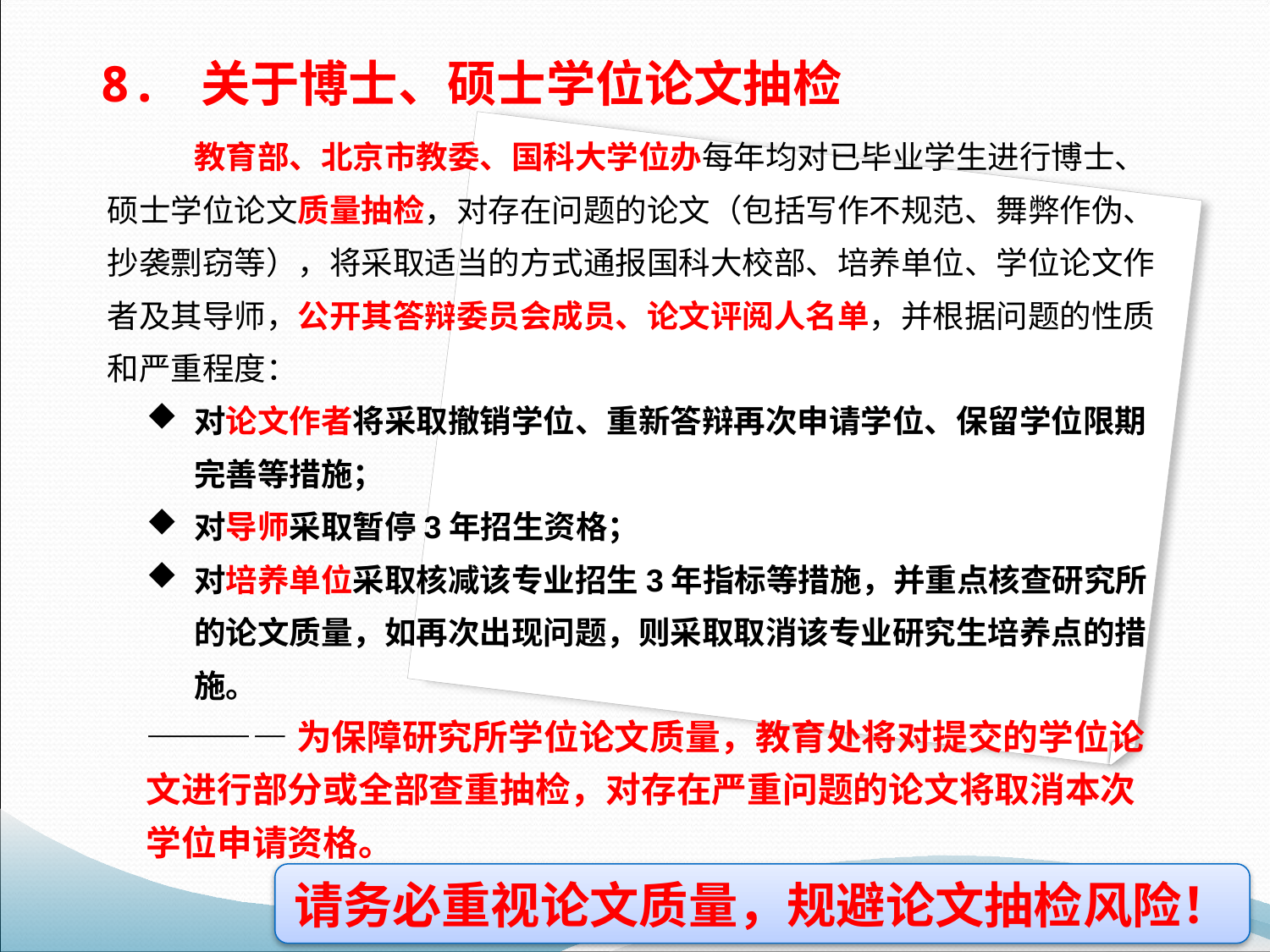

8. 关于博士、硕士学位论文抽检
教育部、北京市教委、国科大学位办每年均对已毕业学生进行博士、硕士学位论文质量抽检，对存在问题的论文（包括写作不规范、舞弊作伪、抄袭剽窃等），将采取适当的方式通报国科大校部、培养单位、学位论文作者及其导师，公开其答辩委员会成员、论文评阅人名单，并根据问题的性质和严重程度：
对论文作者将采取撤销学位、重新答辩再次申请学位、保留学位限期完善等措施；
对导师采取暂停3年招生资格；
对培养单位采取核减该专业招生3年指标等措施，并重点核查研究所的论文质量，如再次出现问题，则采取取消该专业研究生培养点的措施。
————为保障研究所学位论文质量，教育处将对提交的学位论文进行部分或全部查重抽检，对存在严重问题的论文将取消本次学位申请资格。
请务必重视论文质量，规避论文抽检风险！